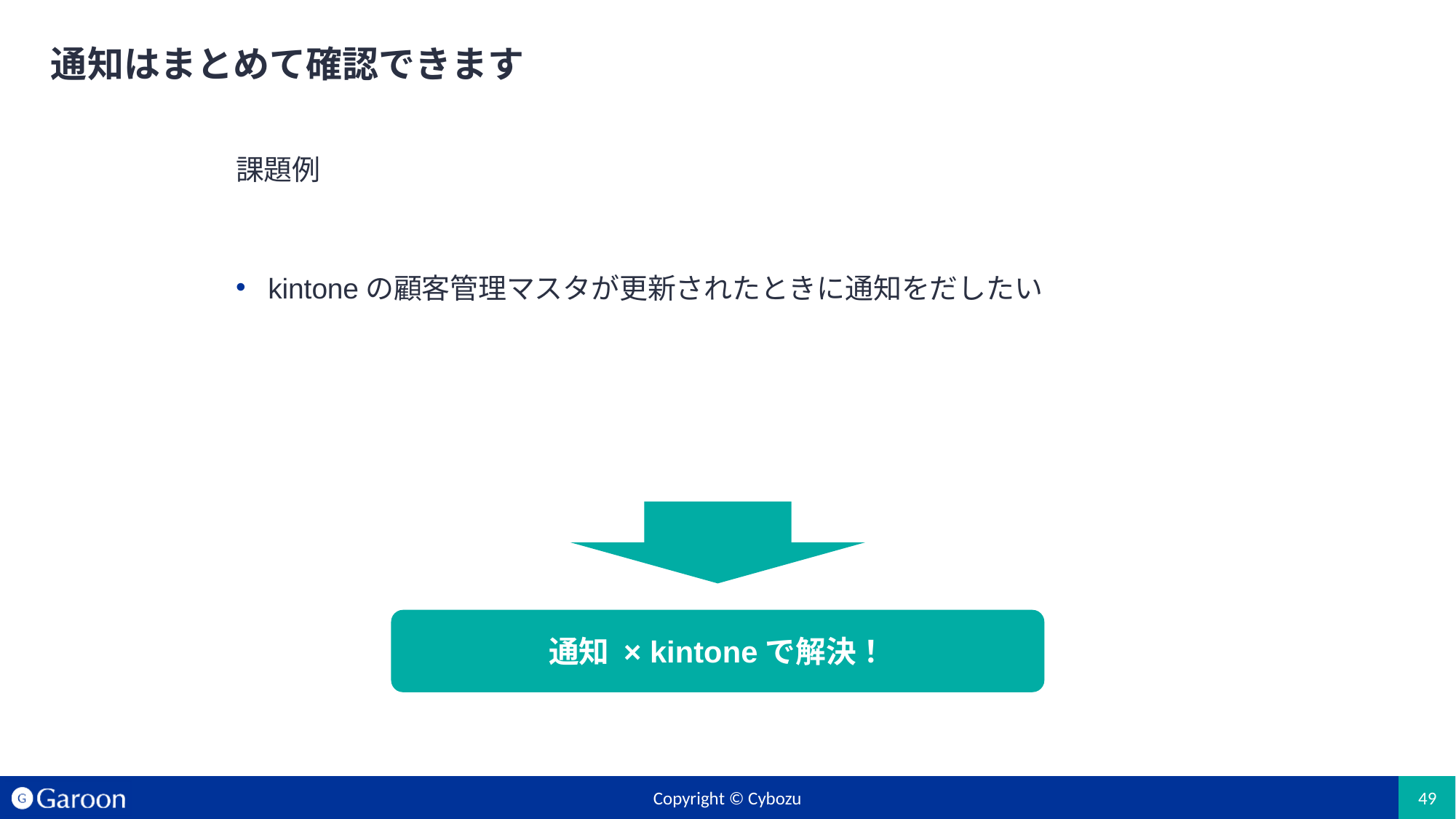

# 通知はまとめて確認できます
課題例

kintoneの顧客管理マスタが更新されたときに通知をだしたい

通知 × kintoneで解決！